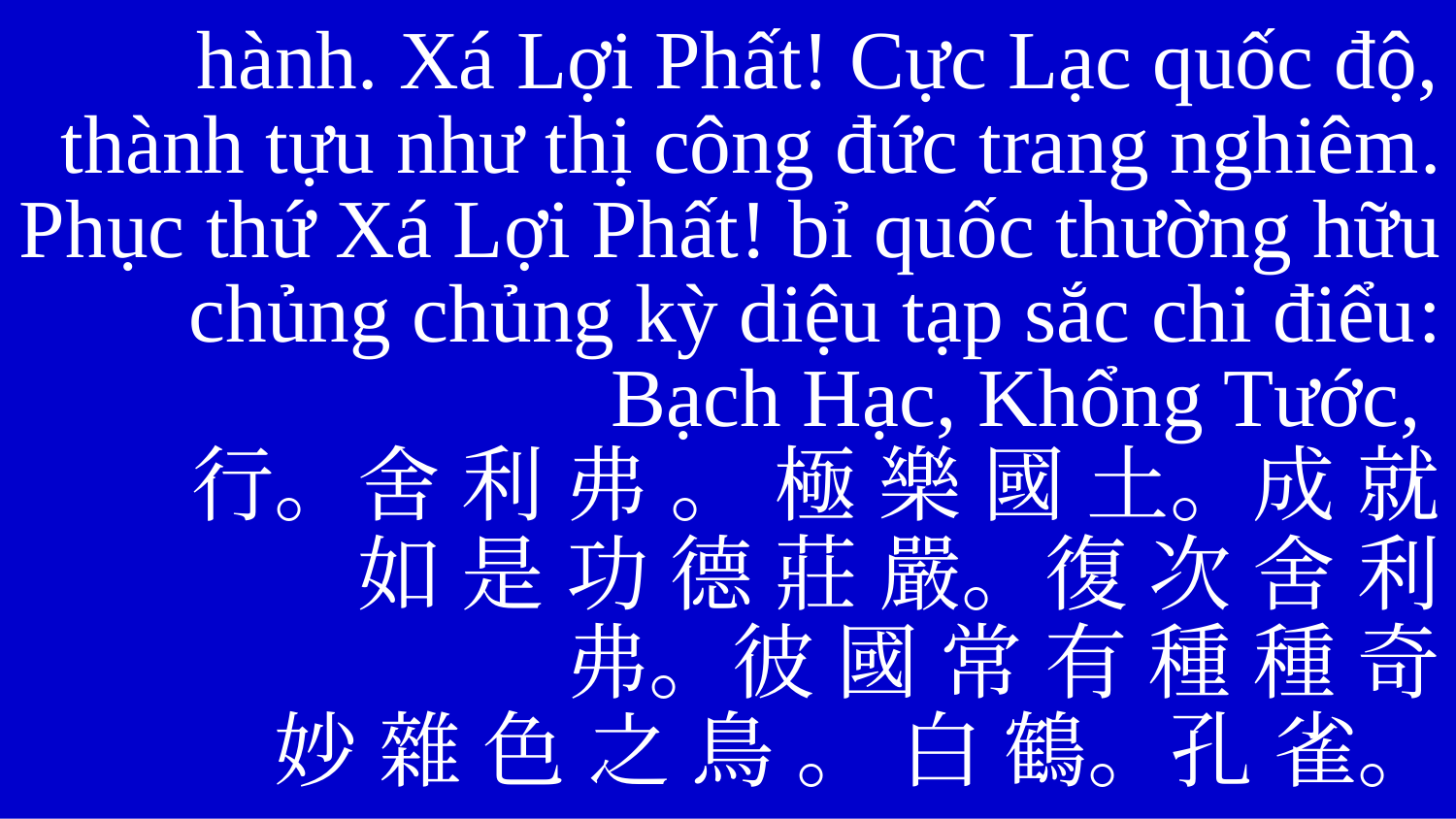

hành. Xá Lợi Phất! Cực Lạc quốc độ, thành tựu như thị công đức trang nghiêm. Phục thứ Xá Lợi Phất! bỉ quốc thường hữu chủng chủng kỳ diệu tạp sắc chi điểu: Bạch Hạc, Khổng Tước,
行。舍 利 弗 。 極 樂 國 土。成 就
如 是 功 德 莊 嚴。復 次 舍 利
弗。彼 國 常 有 種 種 奇
妙 雜 色 之 鳥 。 白 鶴。孔 雀。